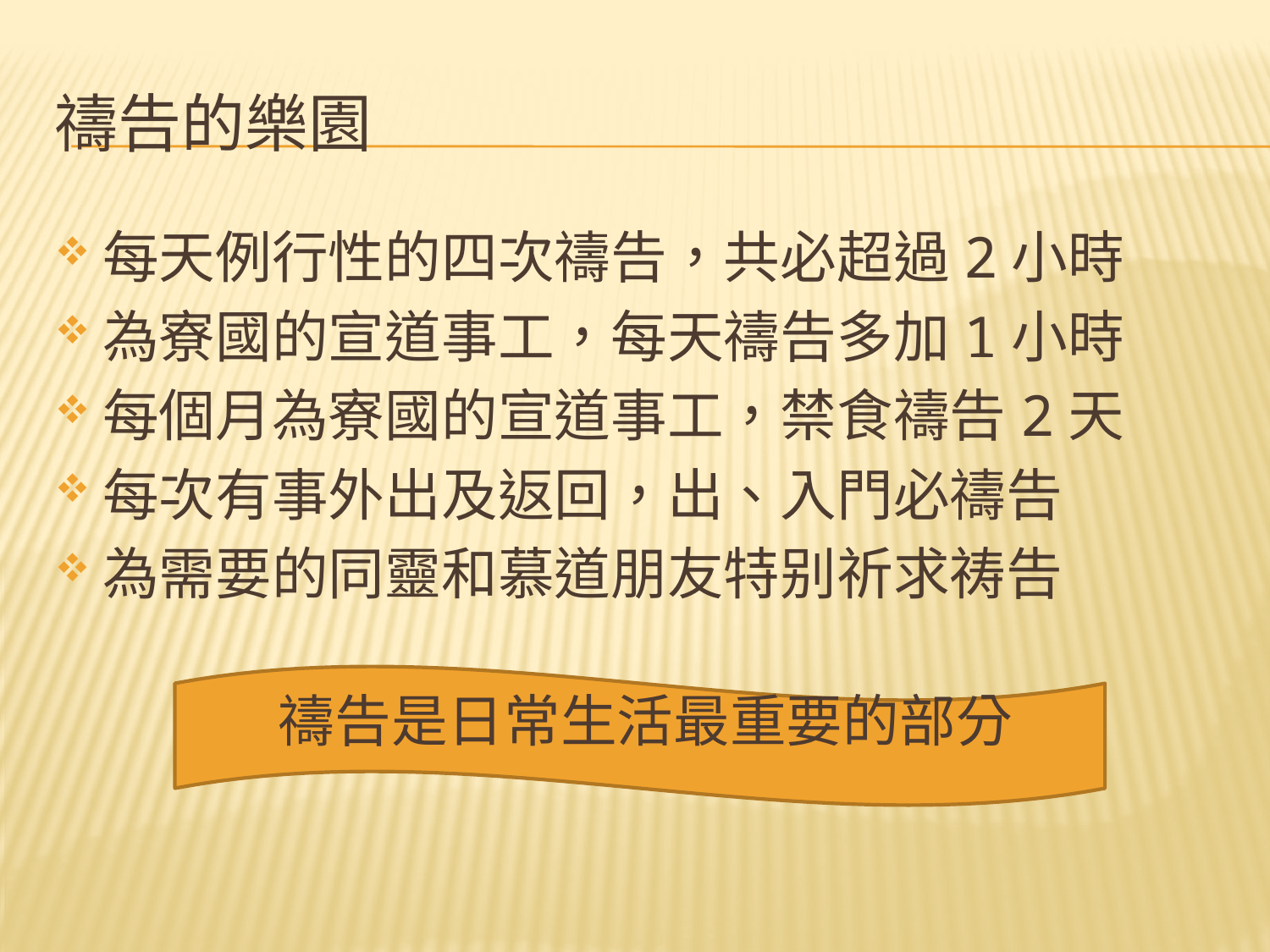

# 禱告的樂園
每天例行性的四次禱告，共必超過2小時
為寮國的宣道事工，每天禱告多加1小時
每個月為寮國的宣道事工，禁食禱告2天
每次有事外出及返回，出、入門必禱告
為需要的同靈和慕道朋友特别祈求祷告
禱告是日常生活最重要的部分